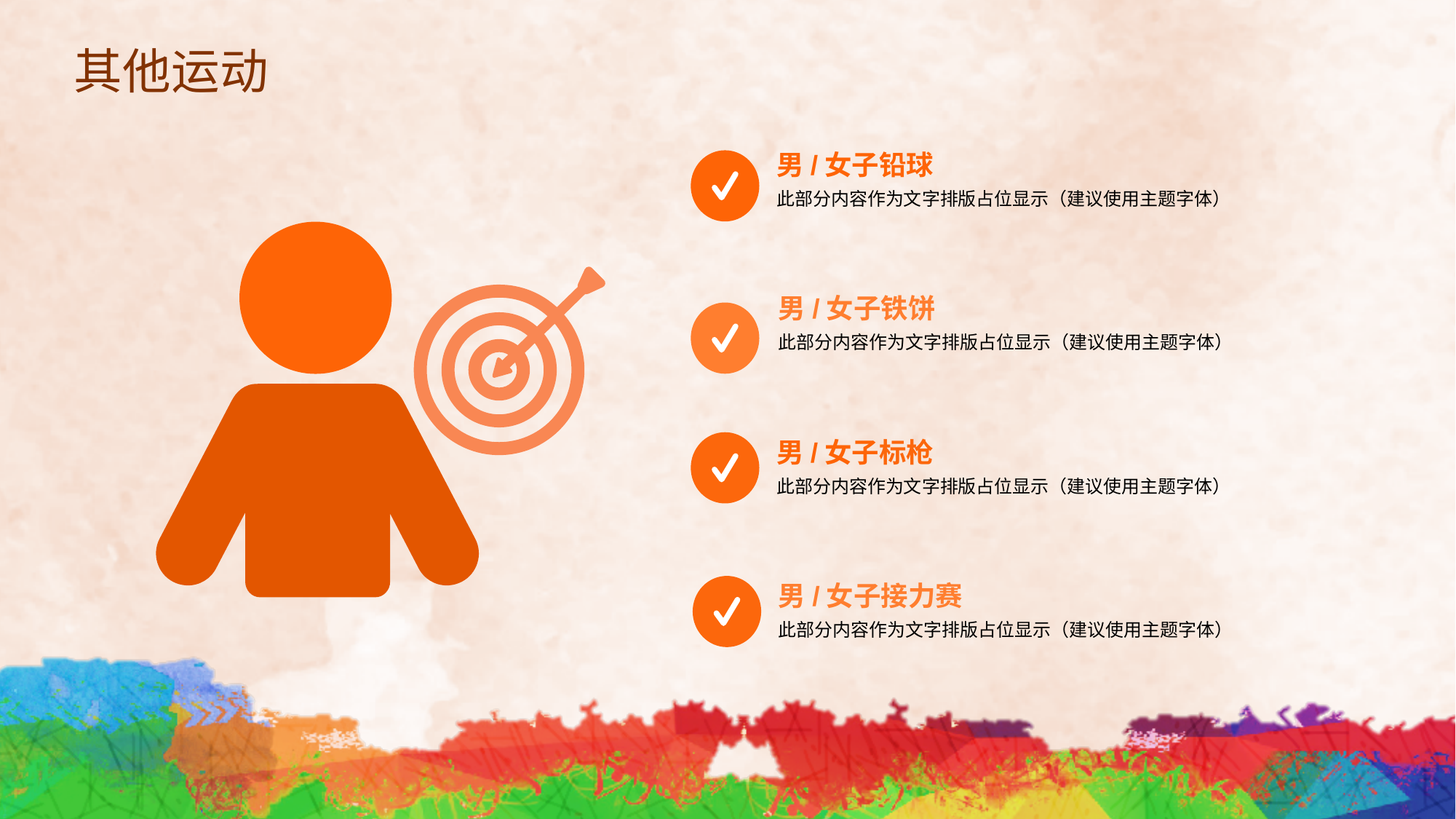

# 其他运动
男/女子铅球
此部分内容作为文字排版占位显示（建议使用主题字体）

男/女子铁饼
此部分内容作为文字排版占位显示（建议使用主题字体）

男/女子标枪
此部分内容作为文字排版占位显示（建议使用主题字体）

男/女子接力赛
此部分内容作为文字排版占位显示（建议使用主题字体）